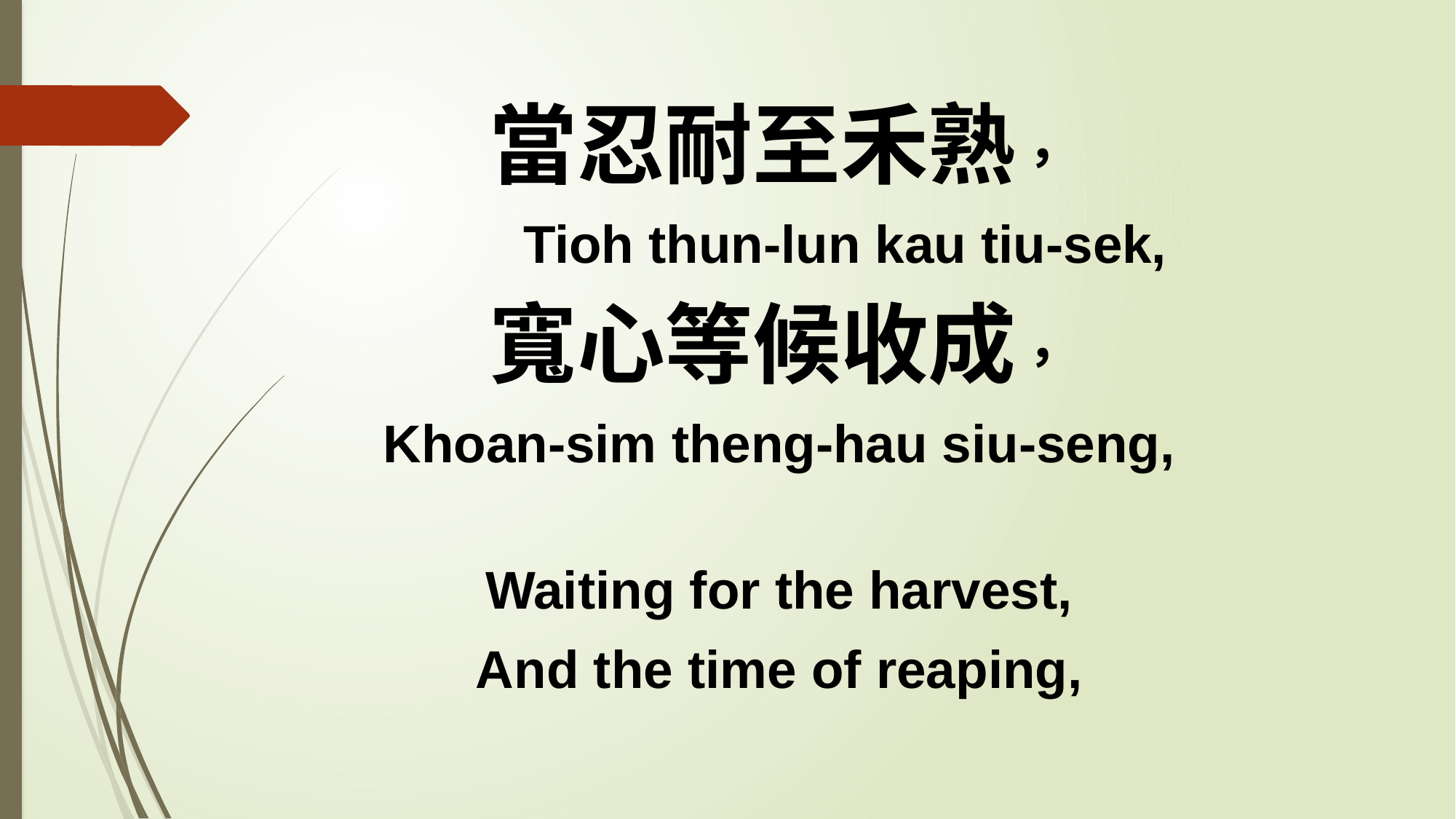

當忍耐至禾熟，
                  Tioh thun-lun kau tiu-sek,
寬心等候收成，
Khoan-sim theng-hau siu-seng,

Waiting for the harvest,
And the time of reaping,